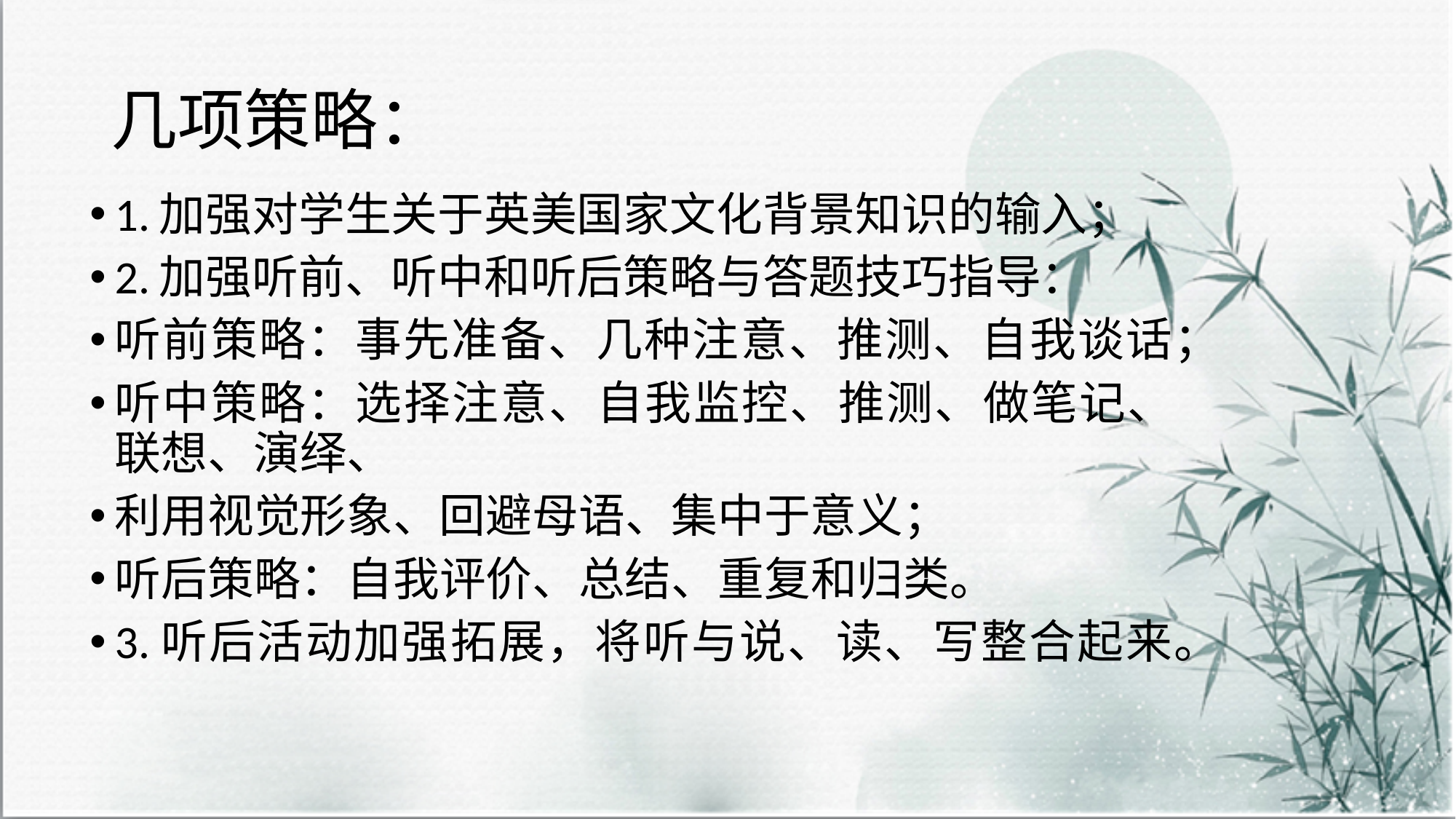

# 几项策略：
1.加强对学生关于英美国家文化背景知识的输入；
2.加强听前、听中和听后策略与答题技巧指导：
听前策略：事先准备、几种注意、推测、自我谈话；
听中策略：选择注意、自我监控、推测、做笔记、联想、演绎、
利用视觉形象、回避母语、集中于意义；
听后策略：自我评价、总结、重复和归类。
3.听后活动加强拓展，将听与说、读、写整合起来。